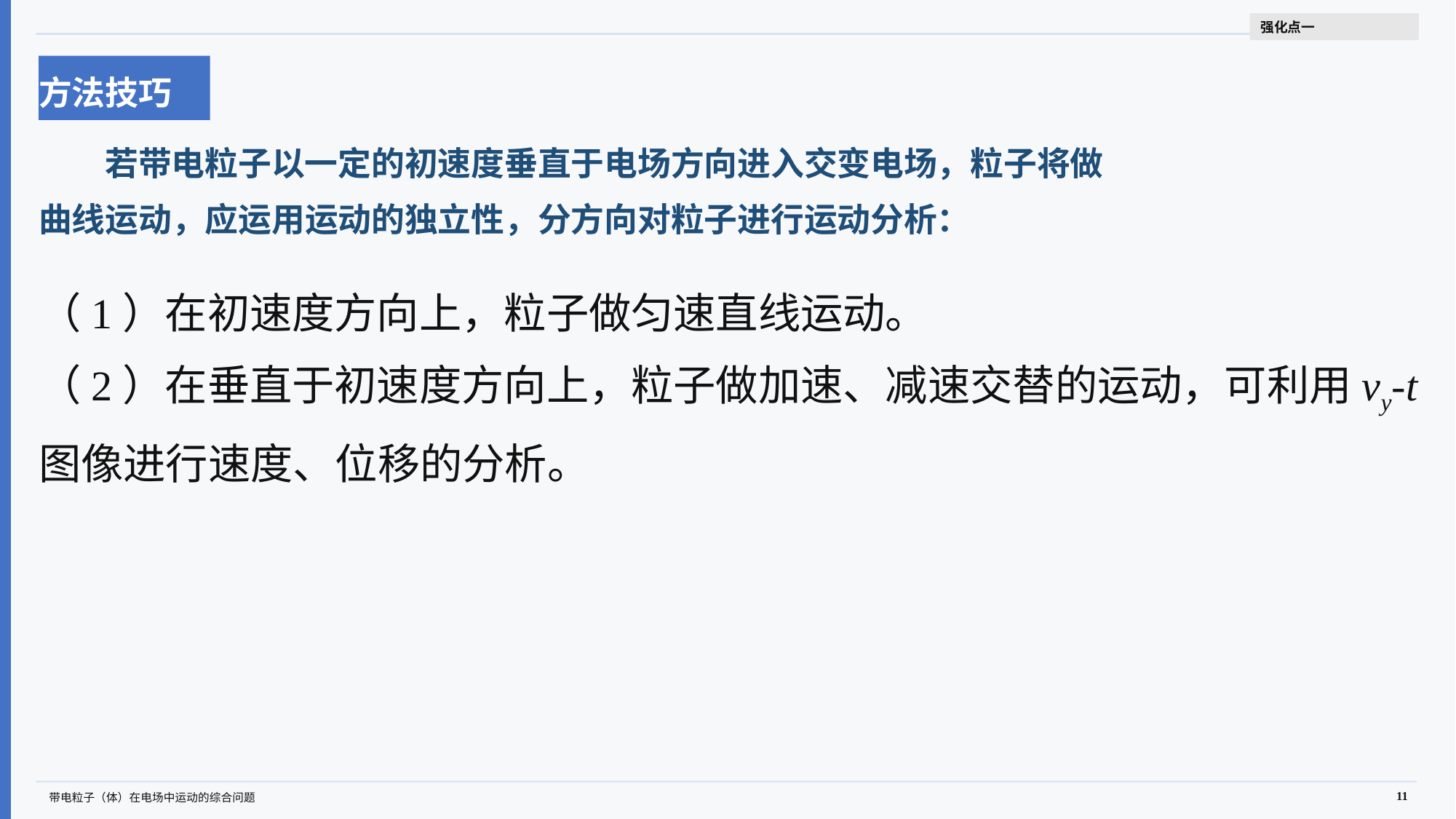

强化点一

方法技巧
　　若带电粒子以一定的初速度垂直于电场方向进入交变电场，粒子将做
曲线运动，应运用运动的独立性，分方向对粒子进行运动分析：
（1）在初速度方向上，粒子做匀速直线运动。
（2）在垂直于初速度方向上，粒子做加速、减速交替的运动，可利用vy-t
图像进行速度、位移的分析。

11
带电粒子（体）在电场中运动的综合问题